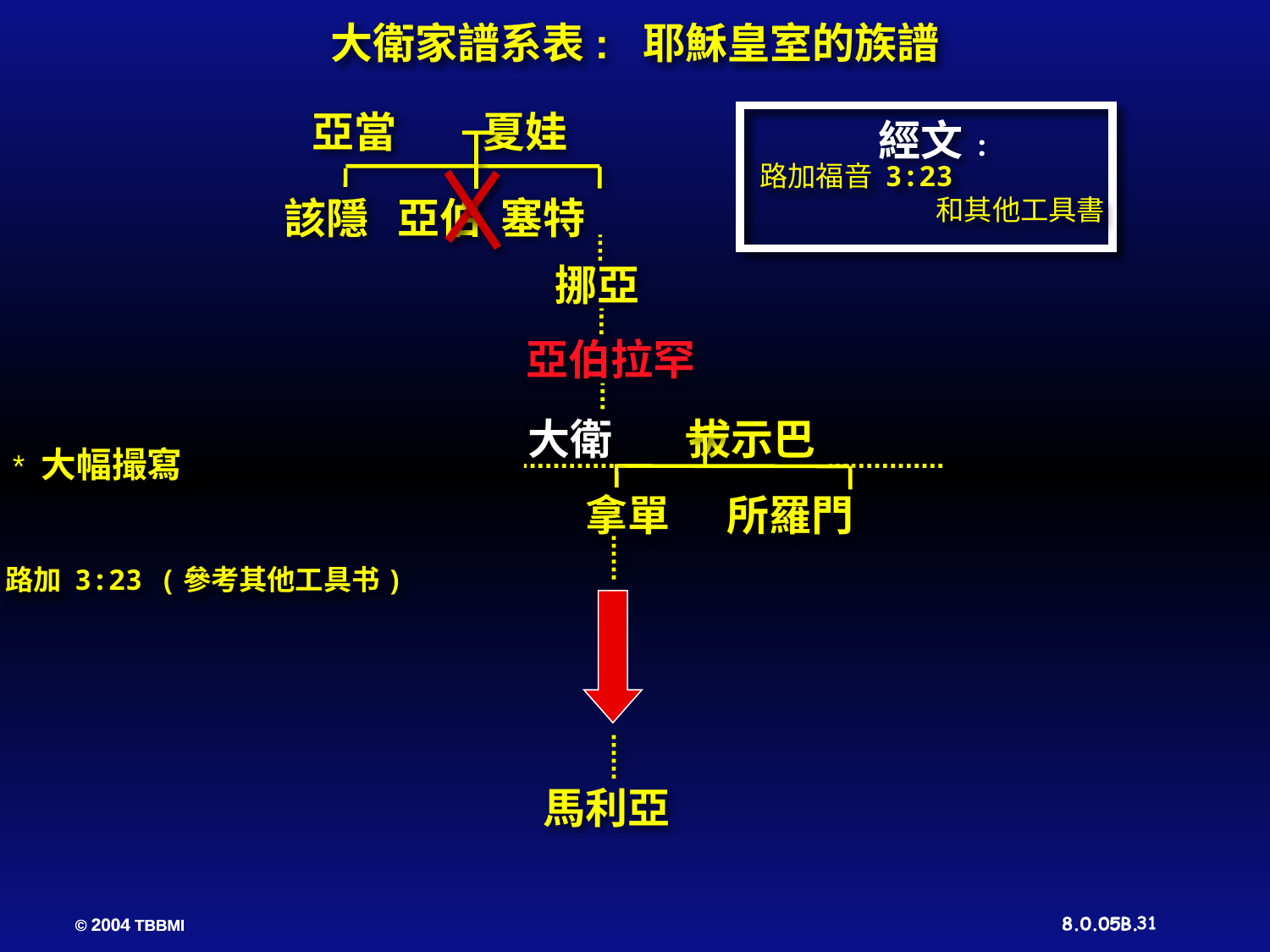

大衛家譜系表:  耶穌皇室的族譜
亞當         夏娃

經文:

路加福音 3:23                    和其他工具書

該隱   亞伯  塞特

 挪亞

   亞伯拉罕

大衛        拔示巴

* 大幅撮寫

      拿單      所羅門

   路加 3:23 (參考其他工具书)

馬利亞

31